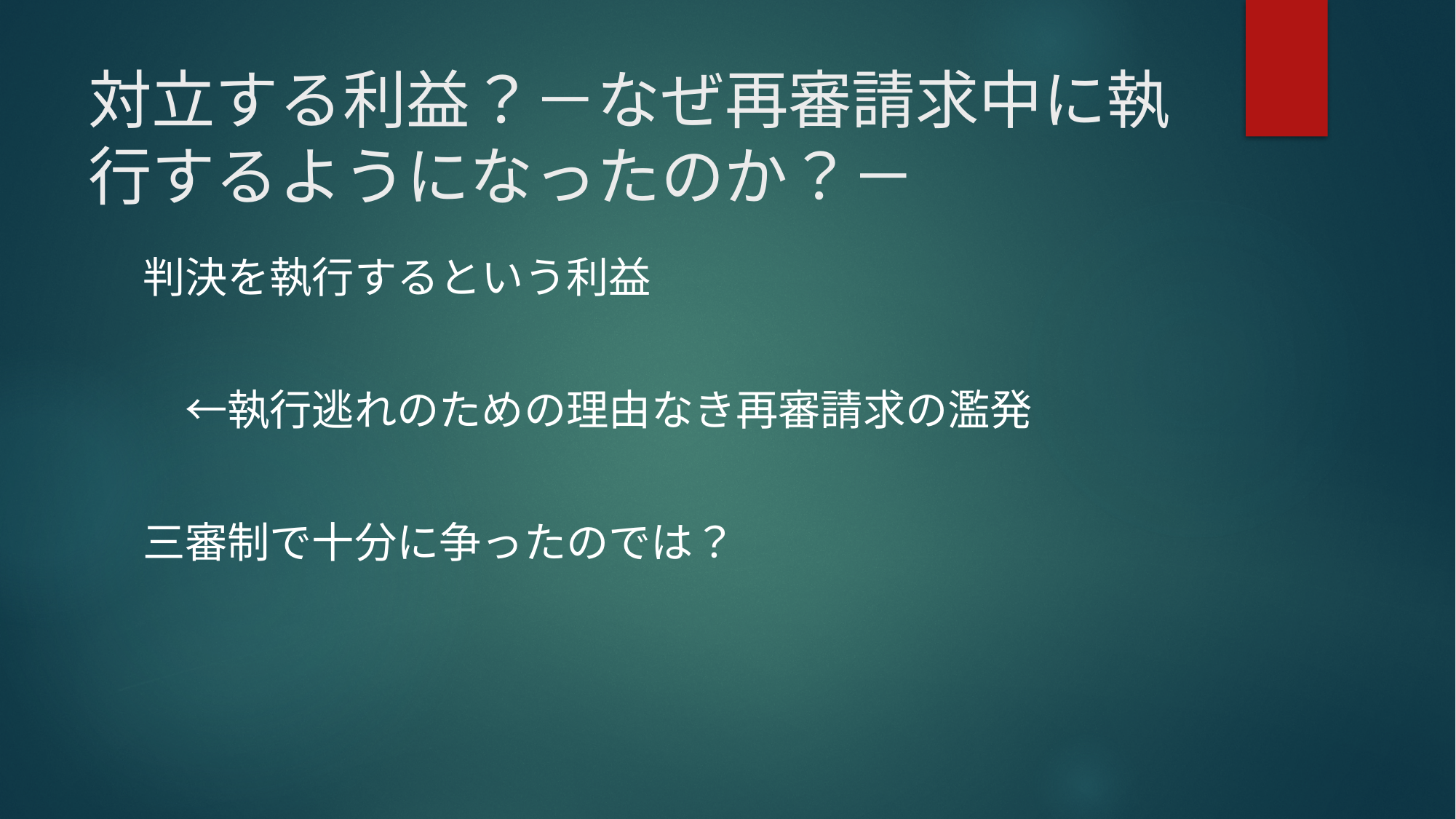

# 対立する利益？－なぜ再審請求中に執行するようになったのか？－
判決を執行するという利益

　←執行逃れのための理由なき再審請求の濫発

三審制で十分に争ったのでは？